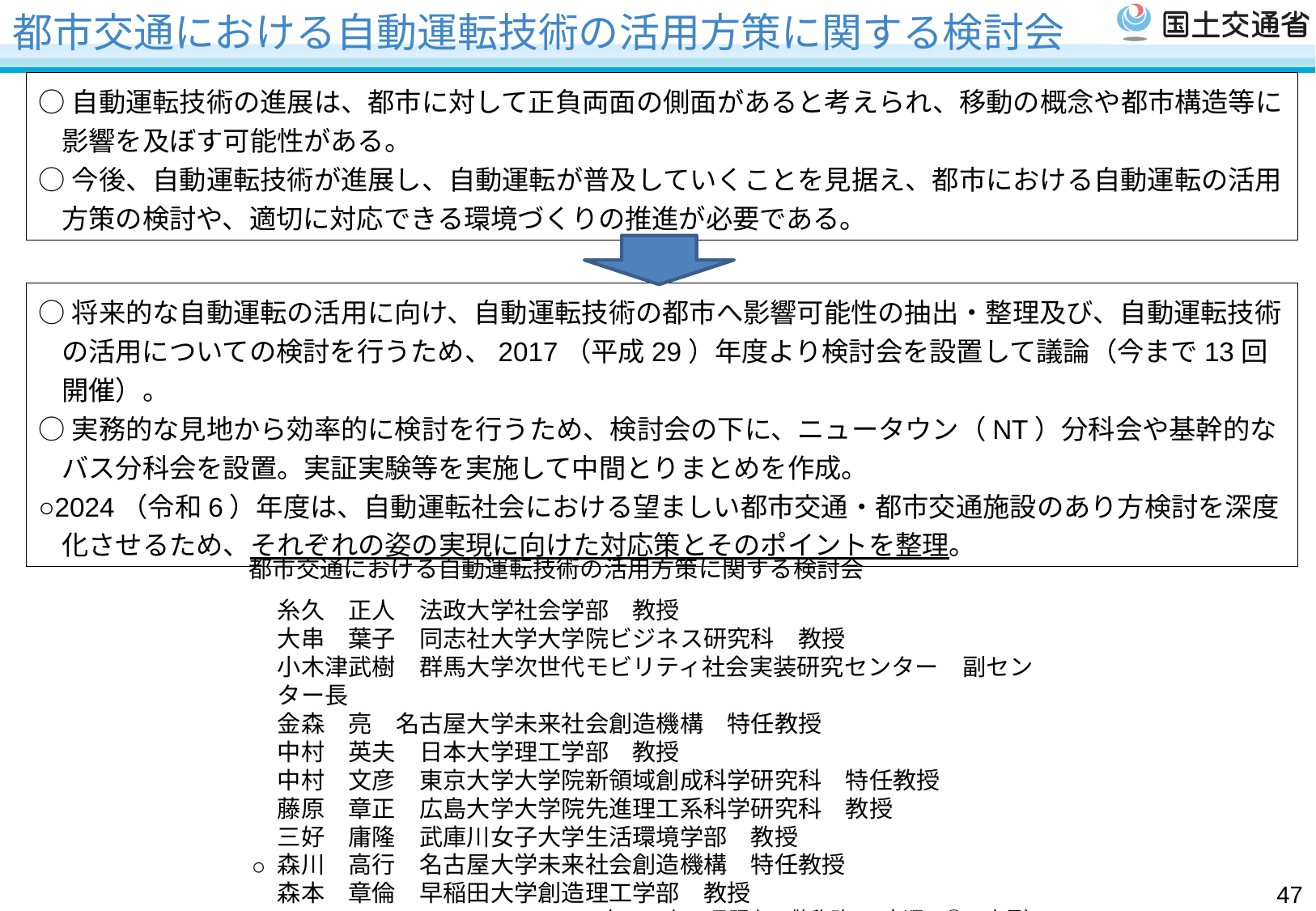

# 都市交通における自動運転技術の活用方策に関する検討会
○自動運転技術の進展は、都市に対して正負両面の側面があると考えられ、移動の概念や都市構造等に影響を及ぼす可能性がある。
○今後、自動運転技術が進展し、自動運転が普及していくことを見据え、都市における自動運転の活用方策の検討や、適切に対応できる環境づくりの推進が必要である。

○将来的な自動運転の活用に向け、自動運転技術の都市へ影響可能性の抽出・整理及び、自動運転技術の活用についての検討を行うため、2017（平成29）年度より検討会を設置して議論（今まで13回開催）。
○実務的な見地から効率的に検討を行うため、検討会の下に、ニュータウン（NT）分科会や基幹的なバス分科会を設置。実証実験等を実施して中間とりまとめを作成。
○2024（令和6）年度は、自動運転社会における望ましい都市交通・都市交通施設のあり方検討を深度化させるため、それぞれの姿の実現に向けた対応策とそのポイントを整理。
都市交通における自動運転技術の活用方策に関する検討会
糸久　正人　法政大学社会学部　教授
大串　葉子　同志社大学大学院ビジネス研究科　教授
小木津武樹　群馬大学次世代モビリティ社会実装研究センター　副センター長
金森　亮　名古屋大学未来社会創造機構　特任教授
中村　英夫　日本大学理工学部　教授
中村　文彦　東京大学大学院新領域創成科学研究科　特任教授
藤原　章正　広島大学大学院先進理工系科学研究科　教授
三好　庸隆　武庫川女子大学生活環境学部　教授
森川　高行　名古屋大学未来社会創造機構　特任教授
森本　章倫　早稲田大学創造理工学部　教授
（2025年2月現在、敬称略50音順　○：座長）
○
47